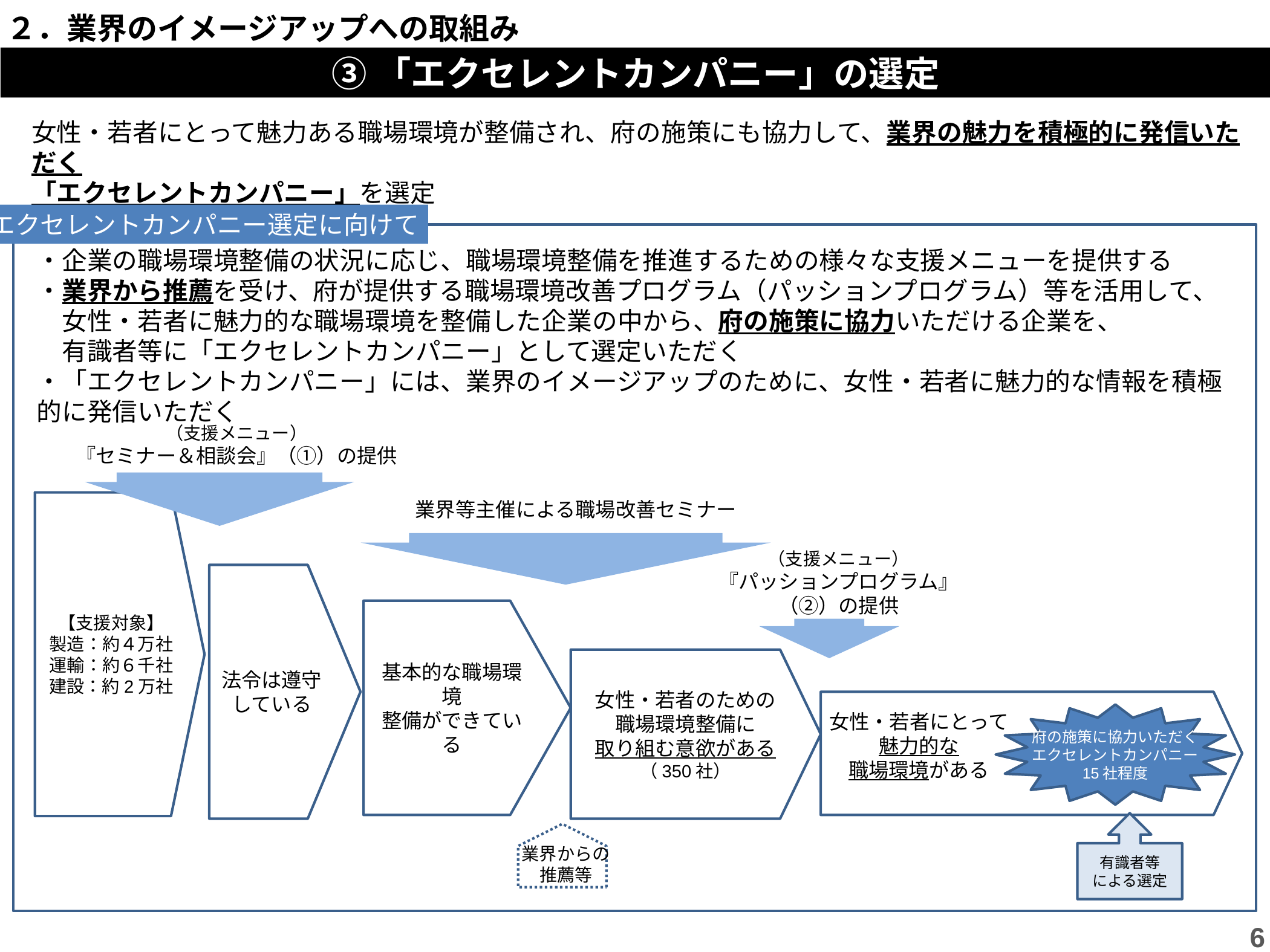

２．業界のイメージアップへの取組み
③「エクセレントカンパニー」の選定
女性・若者にとって魅力ある職場環境が整備され、府の施策にも協力して、業界の魅力を積極的に発信いただく
「エクセレントカンパニー」を選定
エクセレントカンパニー選定に向けて

・企業の職場環境整備の状況に応じ、職場環境整備を推進するための様々な支援メニューを提供する
・業界から推薦を受け、府が提供する職場環境改善プログラム（パッションプログラム）等を活用して、
　女性・若者に魅力的な職場環境を整備した企業の中から、府の施策に協力いただける企業を、
　有識者等に「エクセレントカンパニー」として選定いただく
・「エクセレントカンパニー」には、業界のイメージアップのために、女性・若者に魅力的な情報を積極的に発信いただく
（支援メニュー）
『セミナー＆相談会』（①）の提供

【支援対象】
製造：約４万社
運輸：約６千社
建設：約2万社
業界等主催による職場改善セミナー

（支援メニュー）
『パッションプログラム』
（②）の提供
法令は遵守している
基本的な職場環境
整備ができている

女性・若者のための
職場環境整備に
取り組む意欲がある
（350社）

女性・若者にとって
魅力的な
職場環境がある
府の施策に協力いただく
エクセレントカンパニー
15社程度

有識者等
による選定
業界からの
推薦等
6